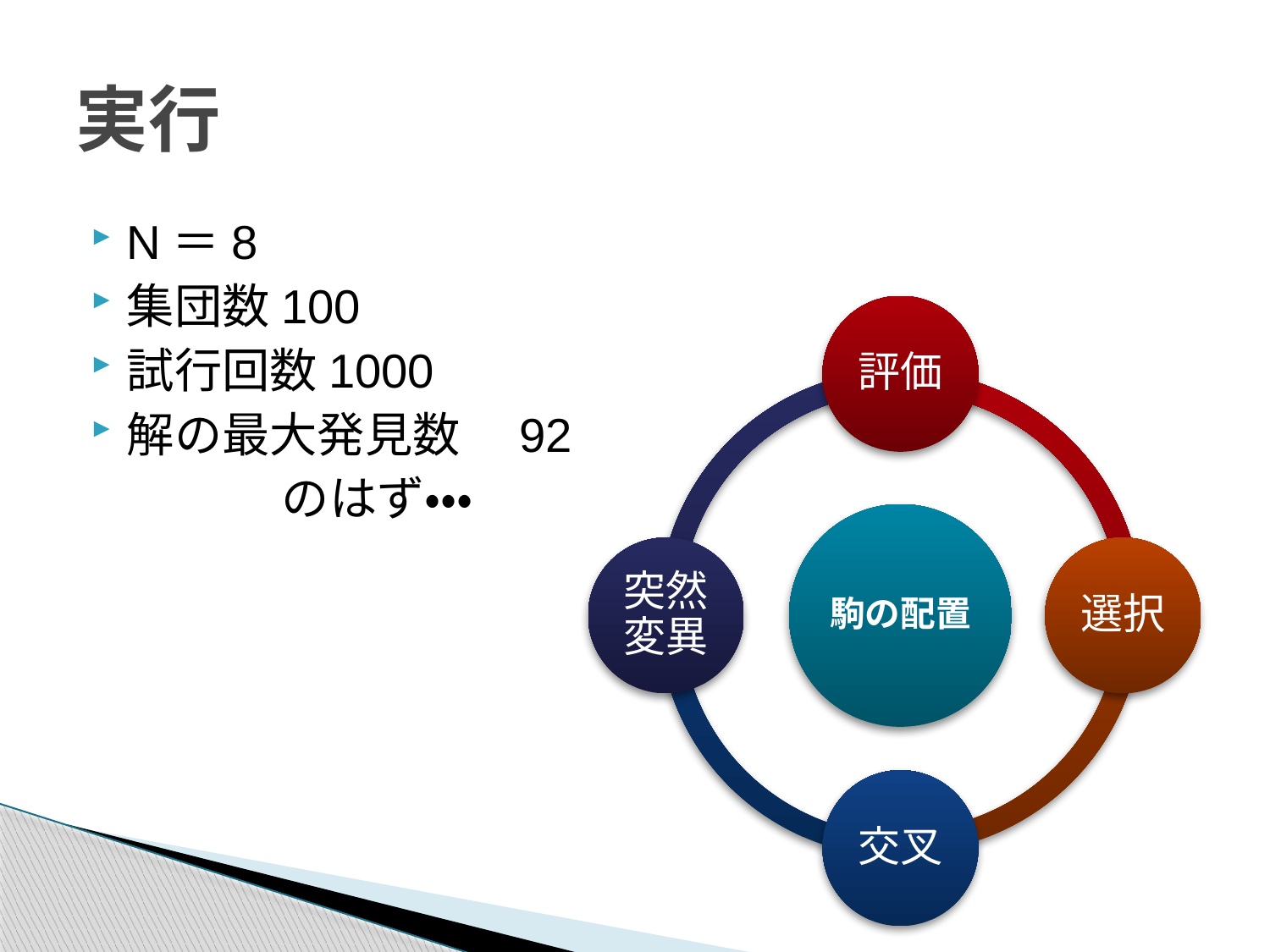

# 実行
N＝8
集団数100
試行回数1000
解の最大発見数　92
　　　　のはず・・・

評価

駒の配置

突然変異

選択

交叉